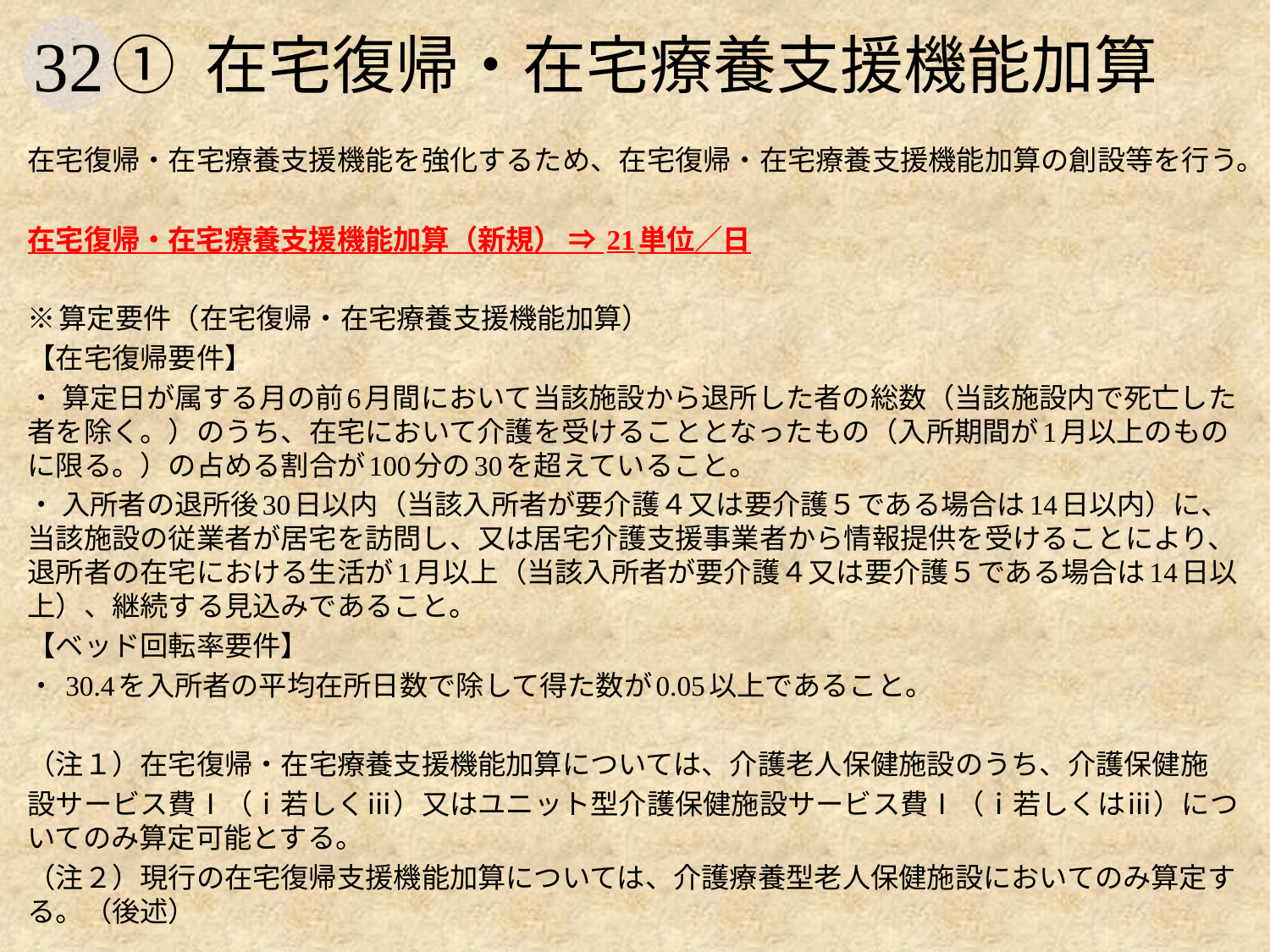

# ① 在宅復帰・在宅療養支援機能加算
在宅復帰・在宅療養支援機能を強化するため、在宅復帰・在宅療養支援機能加算の創設等を行う。

在宅復帰・在宅療養支援機能加算（新規） ⇒ 21単位／日

※算定要件（在宅復帰・在宅療養支援機能加算）
【在宅復帰要件】
・ 算定日が属する月の前6月間において当該施設から退所した者の総数（当該施設内で死亡した者を除く。）のうち、在宅において介護を受けることとなったもの（入所期間が1月以上のものに限る。）の占める割合が100分の30を超えていること。
・ 入所者の退所後30日以内（当該入所者が要介護４又は要介護５である場合は14日以内）に、当該施設の従業者が居宅を訪問し、又は居宅介護支援事業者から情報提供を受けることにより、退所者の在宅における生活が1月以上（当該入所者が要介護４又は要介護５である場合は14日以上）、継続する見込みであること。
【ベッド回転率要件】
・ 30.4を入所者の平均在所日数で除して得た数が0.05以上であること。

（注１）在宅復帰・在宅療養支援機能加算については、介護老人保健施設のうち、介護保健施
設サービス費Ⅰ（ⅰ若しくⅲ）又はユニット型介護保健施設サービス費Ⅰ（ⅰ若しくはⅲ）についてのみ算定可能とする。
（注２）現行の在宅復帰支援機能加算については、介護療養型老人保健施設においてのみ算定する。（後述）